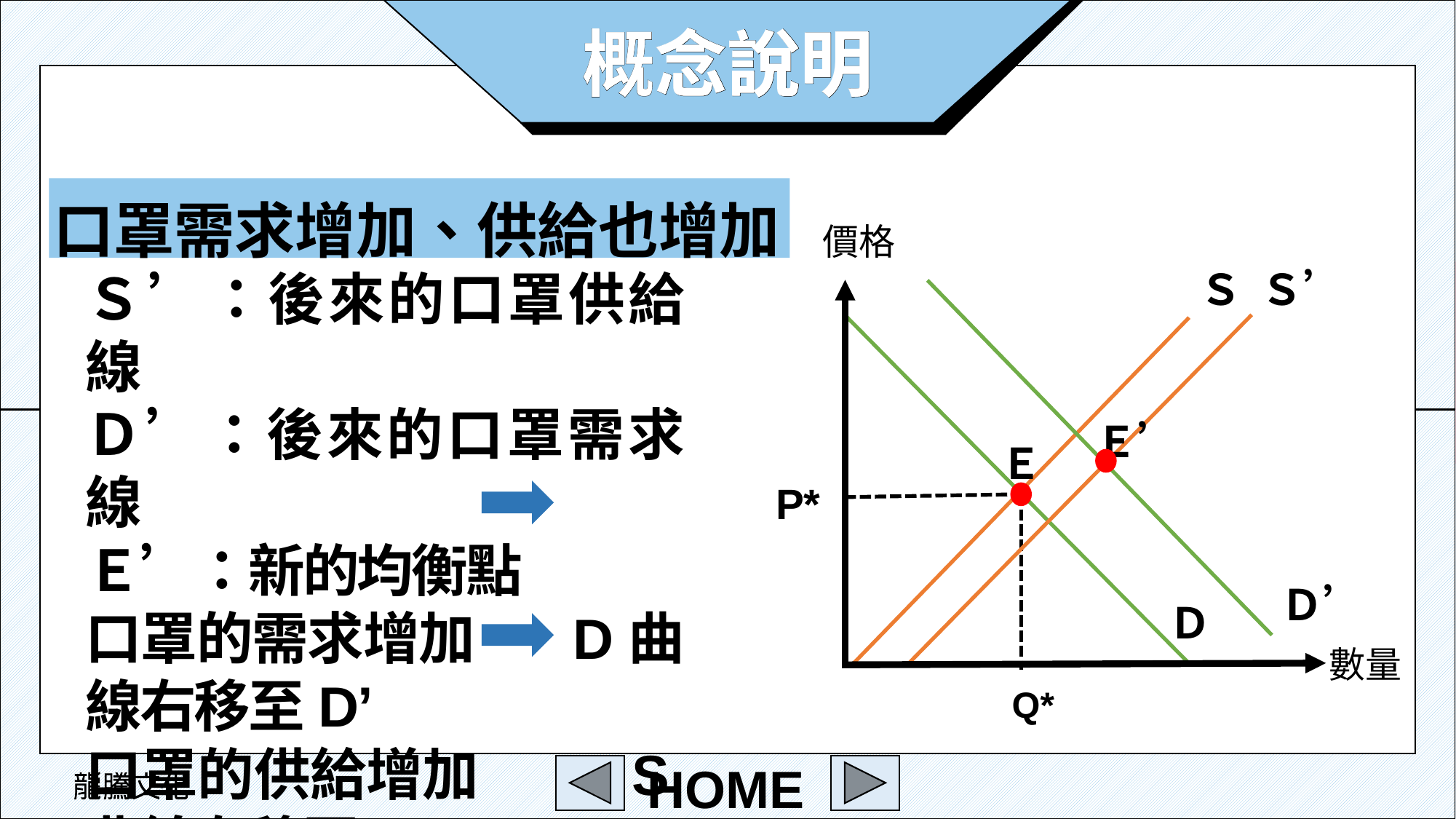

口罩需求增加、供給也增加
價格
Ｓ’：後來的口罩供給線
Ｄ’：後來的口罩需求線
Ｅ’：新的均衡點
口罩的需求增加       D曲線右移至D’
口罩的供給增加           S曲線右移至S’
Ｓ
Ｓ’
Ｅ’
Ｅ

P*

Ｄ’
Ｄ

數量
Q*